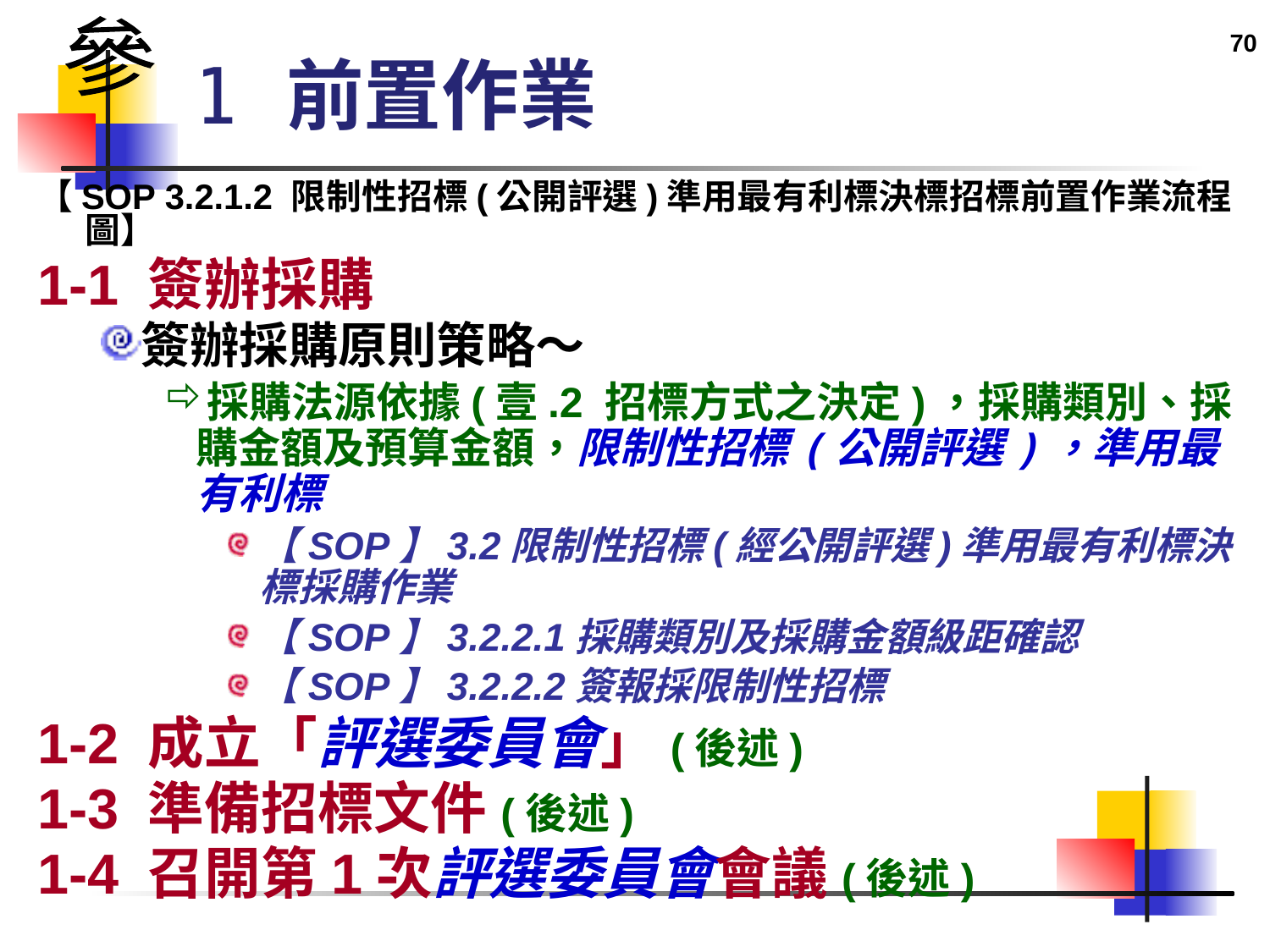

70
參
# 1 前置作業
【SOP 3.2.1.2 限制性招標(公開評選)準用最有利標決標招標前置作業流程圖】
1-1 簽辦採購
簽辦採購原則策略～
採購法源依據(壹.2 招標方式之決定)，採購類別、採購金額及預算金額，限制性招標(公開評選)，準用最有利標
【SOP】3.2限制性招標(經公開評選)準用最有利標決標採購作業
【SOP】3.2.2.1採購類別及採購金額級距確認
【SOP】3.2.2.2簽報採限制性招標
1-2 成立「評選委員會」(後述)
1-3 準備招標文件(後述)
1-4 召開第1次評選委員會會議(後述)